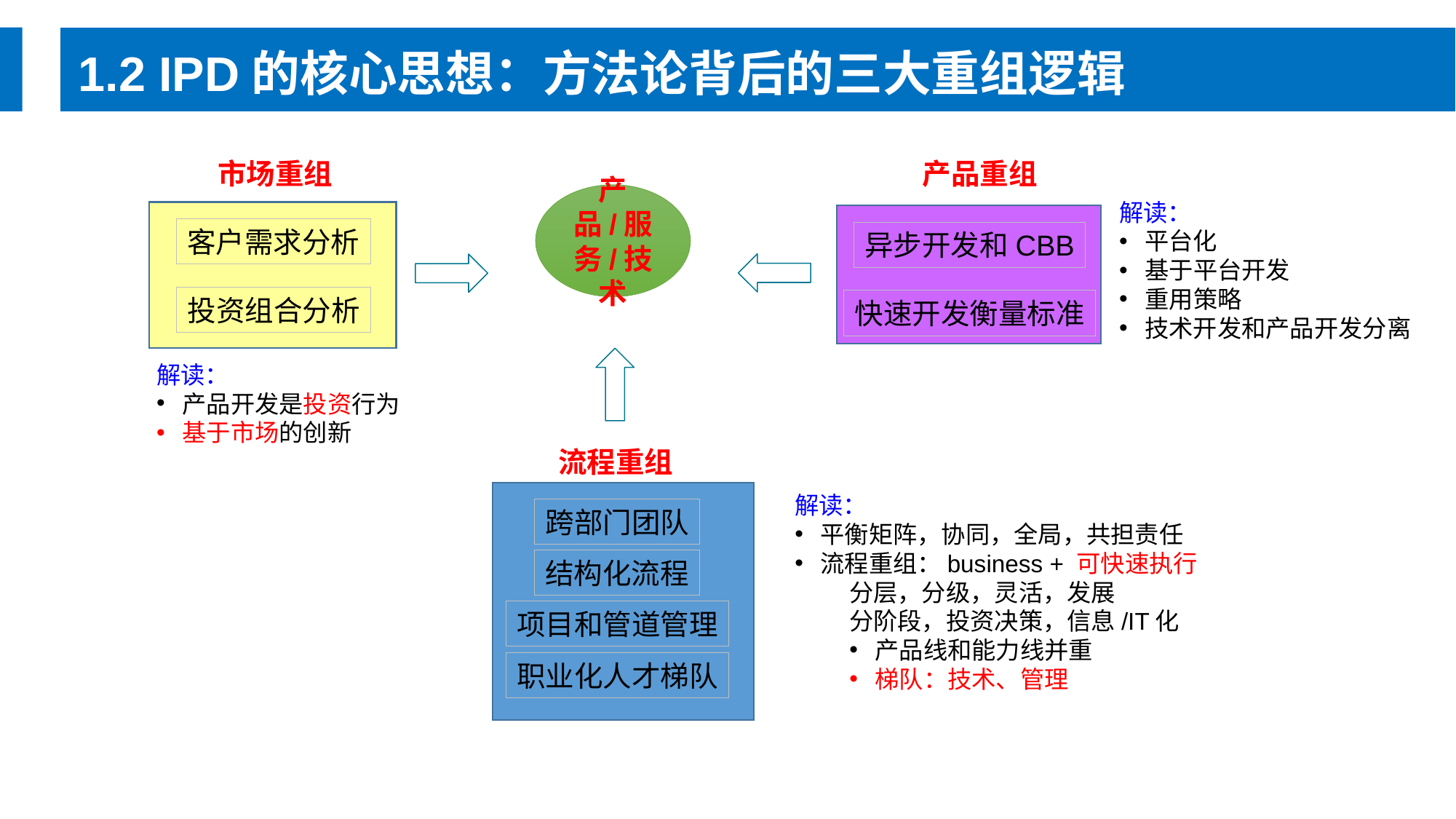

1.2 IPD的核心思想：方法论背后的三大重组逻辑
市场重组
产品重组
产品/服务/技术

客户需求分析
异步开发和CBB

投资组合分析
快速开发衡量标准

流程重组

跨部门团队
结构化流程
项目和管道管理
职业化人才梯队
解读：
平台化
基于平台开发
重用策略
技术开发和产品开发分离
解读：
产品开发是投资行为
基于市场的创新
解读：
平衡矩阵，协同，全局，共担责任
流程重组：business + 可快速执行
分层，分级，灵活，发展
分阶段，投资决策，信息/IT化
产品线和能力线并重
梯队：技术、管理
16